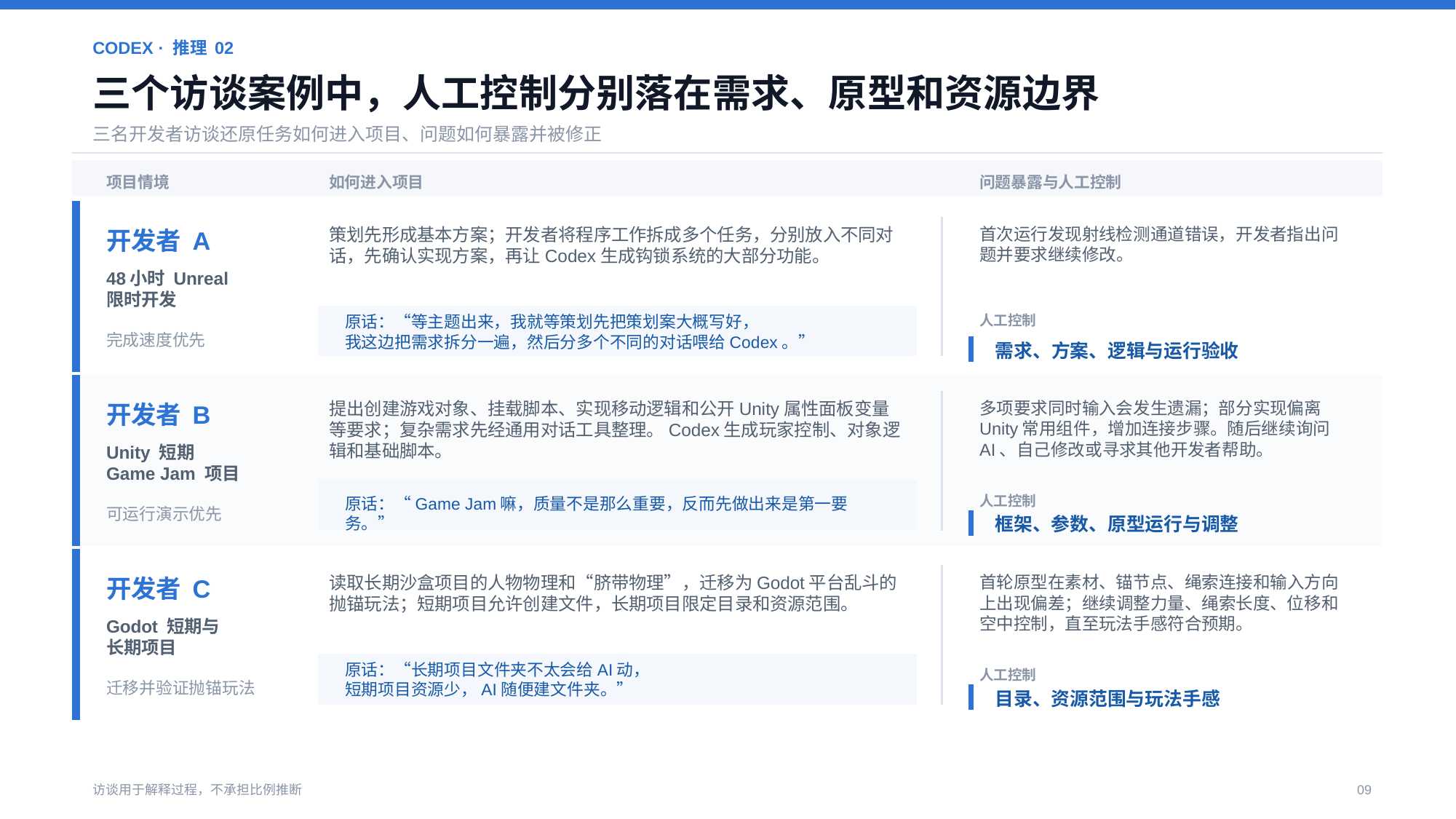

CODEX · 推理 02
三个访谈案例中，人工控制分别落在需求、原型和资源边界
三名开发者访谈还原任务如何进入项目、问题如何暴露并被修正

项目情境
如何进入项目
问题暴露与人工控制

策划先形成基本方案；开发者将程序工作拆成多个任务，分别放入不同对话，先确认实现方案，再让Codex生成钩锁系统的大部分功能。
首次运行发现射线检测通道错误，开发者指出问题并要求继续修改。
开发者 A
48小时 Unreal
限时开发

原话：“等主题出来，我就等策划先把策划案大概写好，
我这边把需求拆分一遍，然后分多个不同的对话喂给Codex。”
人工控制
完成速度优先
需求、方案、逻辑与运行验收

提出创建游戏对象、挂载脚本、实现移动逻辑和公开Unity属性面板变量等要求；复杂需求先经通用对话工具整理。Codex生成玩家控制、对象逻辑和基础脚本。
多项要求同时输入会发生遗漏；部分实现偏离Unity常用组件，增加连接步骤。随后继续询问AI、自己修改或寻求其他开发者帮助。
开发者 B
Unity 短期
Game Jam 项目

人工控制
原话：“Game Jam嘛，质量不是那么重要，反而先做出来是第一要务。”
可运行演示优先
框架、参数、原型运行与调整

读取长期沙盒项目的人物物理和“脐带物理”，迁移为Godot平台乱斗的抛锚玩法；短期项目允许创建文件，长期项目限定目录和资源范围。
首轮原型在素材、锚节点、绳索连接和输入方向上出现偏差；继续调整力量、绳索长度、位移和空中控制，直至玩法手感符合预期。
开发者 C
Godot 短期与
长期项目

原话：“长期项目文件夹不太会给AI动，
短期项目资源少，AI随便建文件夹。”
人工控制
迁移并验证抛锚玩法
目录、资源范围与玩法手感

访谈用于解释过程，不承担比例推断
09